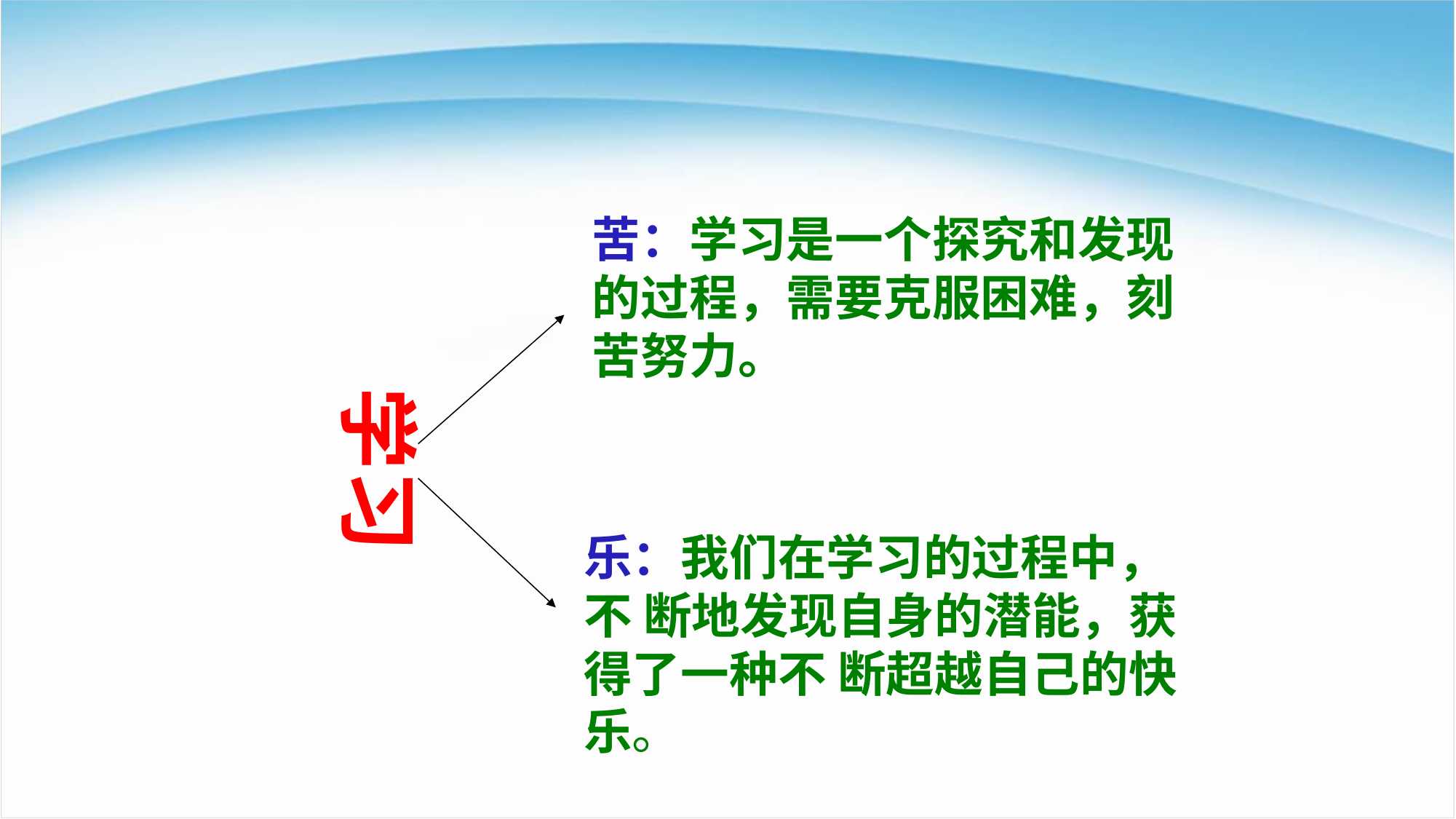

苦：学习是一个探究和发现的过程，需要克服困难，刻苦努力。
学习

乐：我们在学习的过程中，不 断地发现自身的潜能，获得了一种不 断超越自己的快乐。